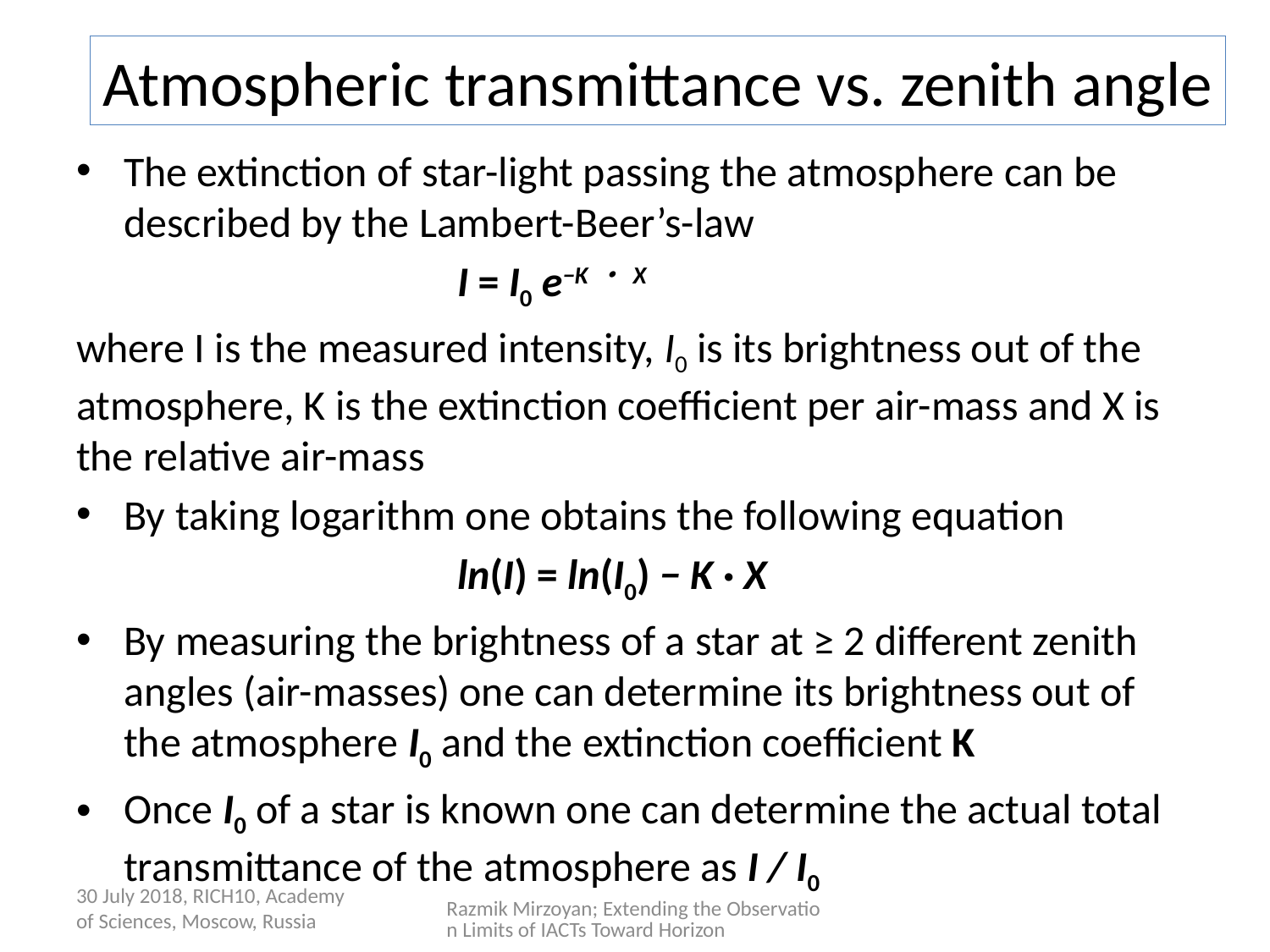

Atmospheric transmittance vs. zenith angle
The extinction of star-light passing the atmosphere can be described by the Lambert-Beer’s-law
			I = I0 e−K・X
where I is the measured intensity, I0 is its brightness out of the atmosphere, K is the extinction coefficient per air-mass and X is the relative air-mass
By taking logarithm one obtains the following equation
			ln(I) = ln(I0) − K · X
By measuring the brightness of a star at ≥ 2 different zenith angles (air-masses) one can determine its brightness out of the atmosphere I0 and the extinction coefficient K
Once I0 of a star is known one can determine the actual total transmittance of the atmosphere as I / I0
30 July 2018, RICH10, Academy of Sciences, Moscow, Russia
Razmik Mirzoyan; Extending the Observation Limits of IACTs Toward Horizon